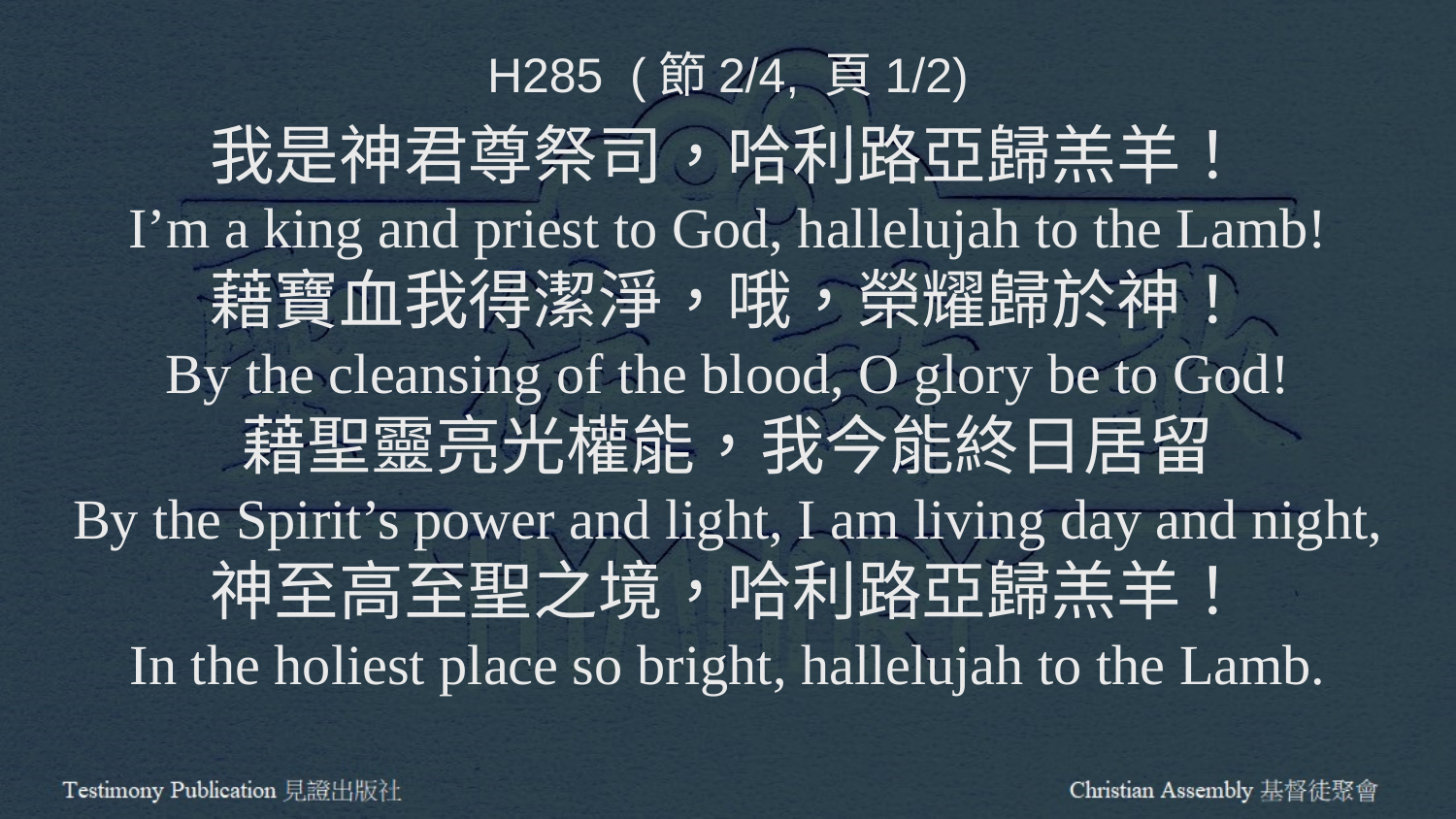

H285  (節2/4, 頁1/2)
我是神君尊祭司，哈利路亞歸羔羊！
I’m a king and priest to God, hallelujah to the Lamb!
藉寶血我得潔淨，哦，榮耀歸於神！
By the cleansing of the blood, O glory be to God!
藉聖靈亮光權能，我今能終日居留
By the Spirit’s power and light, I am living day and night,
神至高至聖之境，哈利路亞歸羔羊！
In the holiest place so bright, hallelujah to the Lamb.